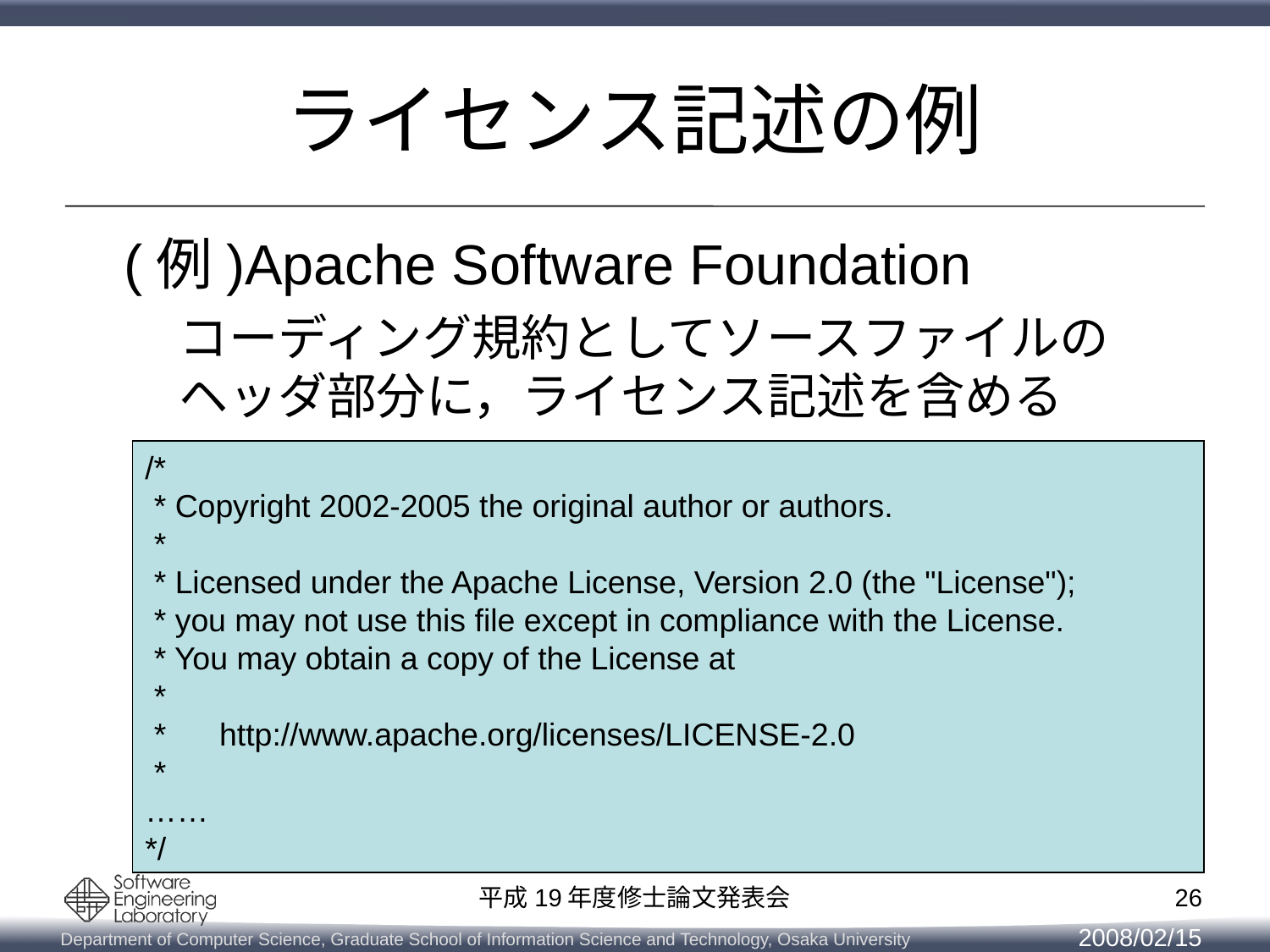

# ライセンス記述の例
	(例)Apache Software Foundation
	コーディング規約としてソースファイルのヘッダ部分に，ライセンス記述を含める
/*
 * Copyright 2002-2005 the original author or authors.
 *
 * Licensed under the Apache License, Version 2.0 (the "License");
 * you may not use this file except in compliance with the License.
 * You may obtain a copy of the License at
 *
 *      http://www.apache.org/licenses/LICENSE-2.0
 *
……
*/
26
平成19年度修士論文発表会
2008/02/15